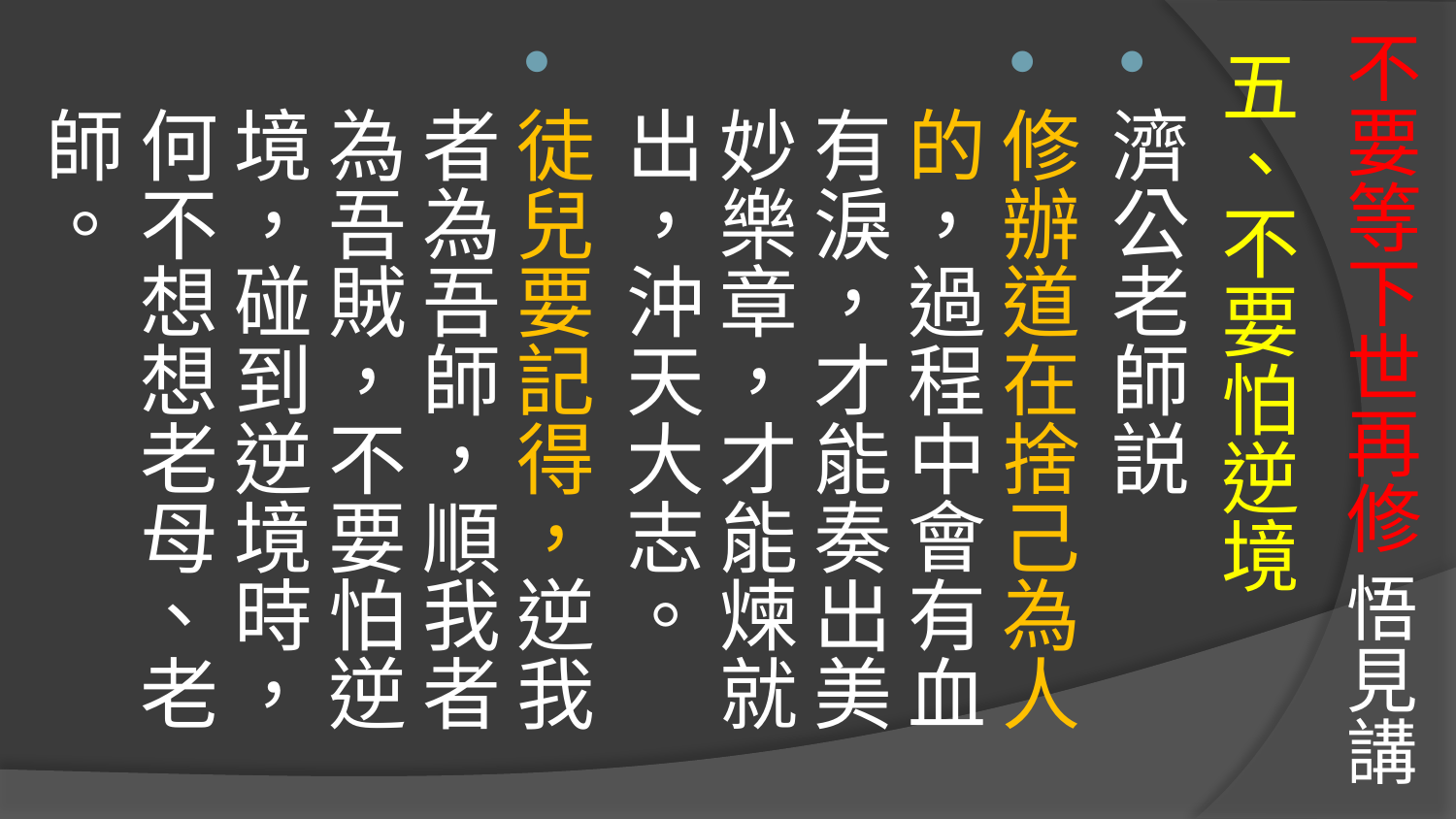

# 不要等下世再修 悟見講
五、不要怕逆境
濟公老師説
修辦道在捨己為人的，過程中會有血有淚，才能奏出美妙樂章，才能煉就出，沖天大志。
徒兒要記得，逆我者為吾師，順我者為吾賊，不要怕逆境，碰到逆境時，何不想想老母、老師。